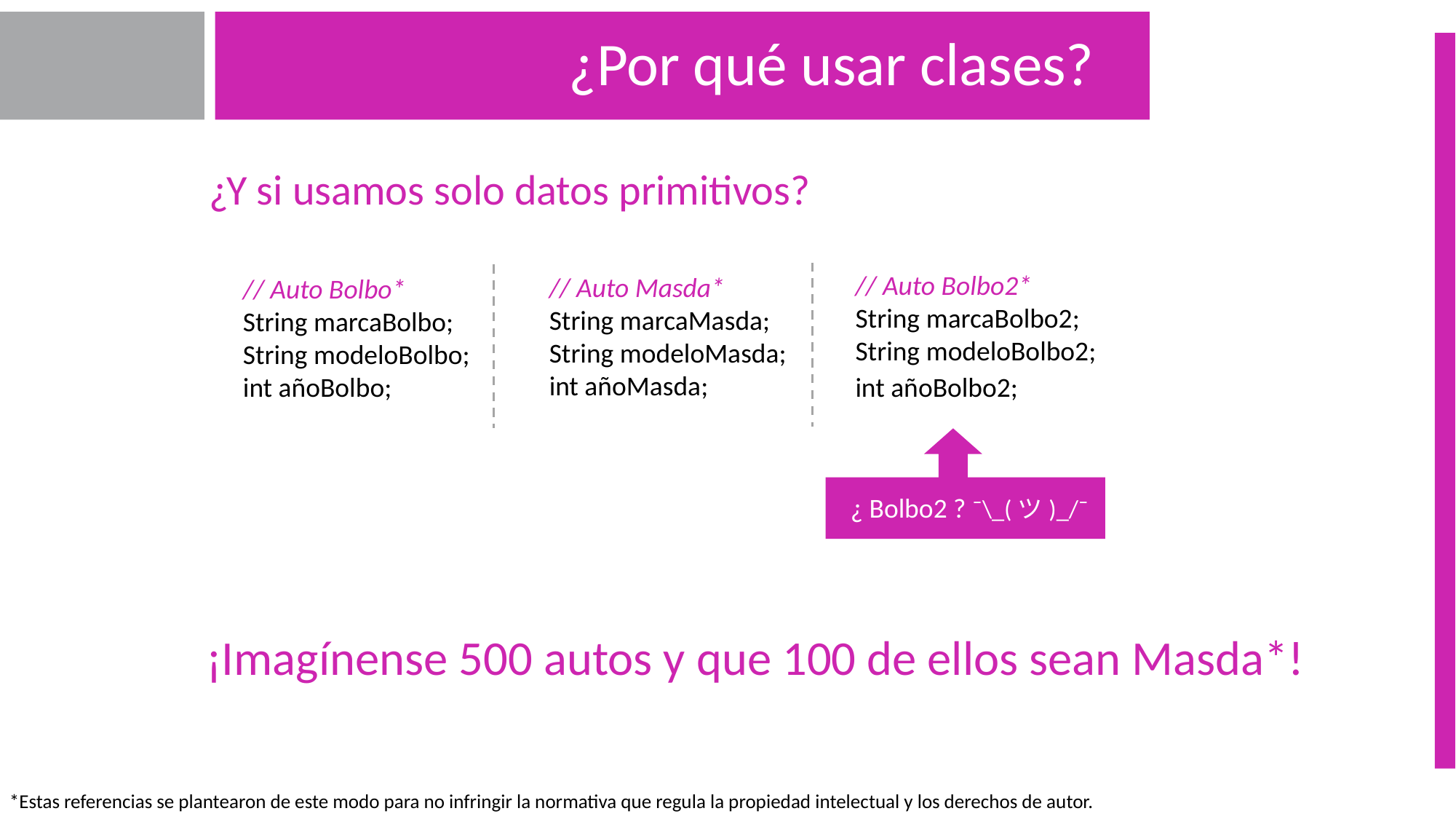

# ¿Por qué usar clases?
¿Y si usamos solo datos primitivos?

// Auto Bolbo*
String marcaBolbo;
String modeloBolbo;
int añoBolbo;

// Auto Bolbo2*
String marcaBolbo2;
String modeloBolbo2;
int añoBolbo2;
// Auto Masda*
String marcaMasda;
String modeloMasda;
int añoMasda;

¿ Bolbo2 ? ¯\_(ツ)_/¯
¡Imagínense 500 autos y que 100 de ellos sean Masda*!
*Estas referencias se plantearon de este modo para no infringir la normativa que regula la propiedad intelectual y los derechos de autor.